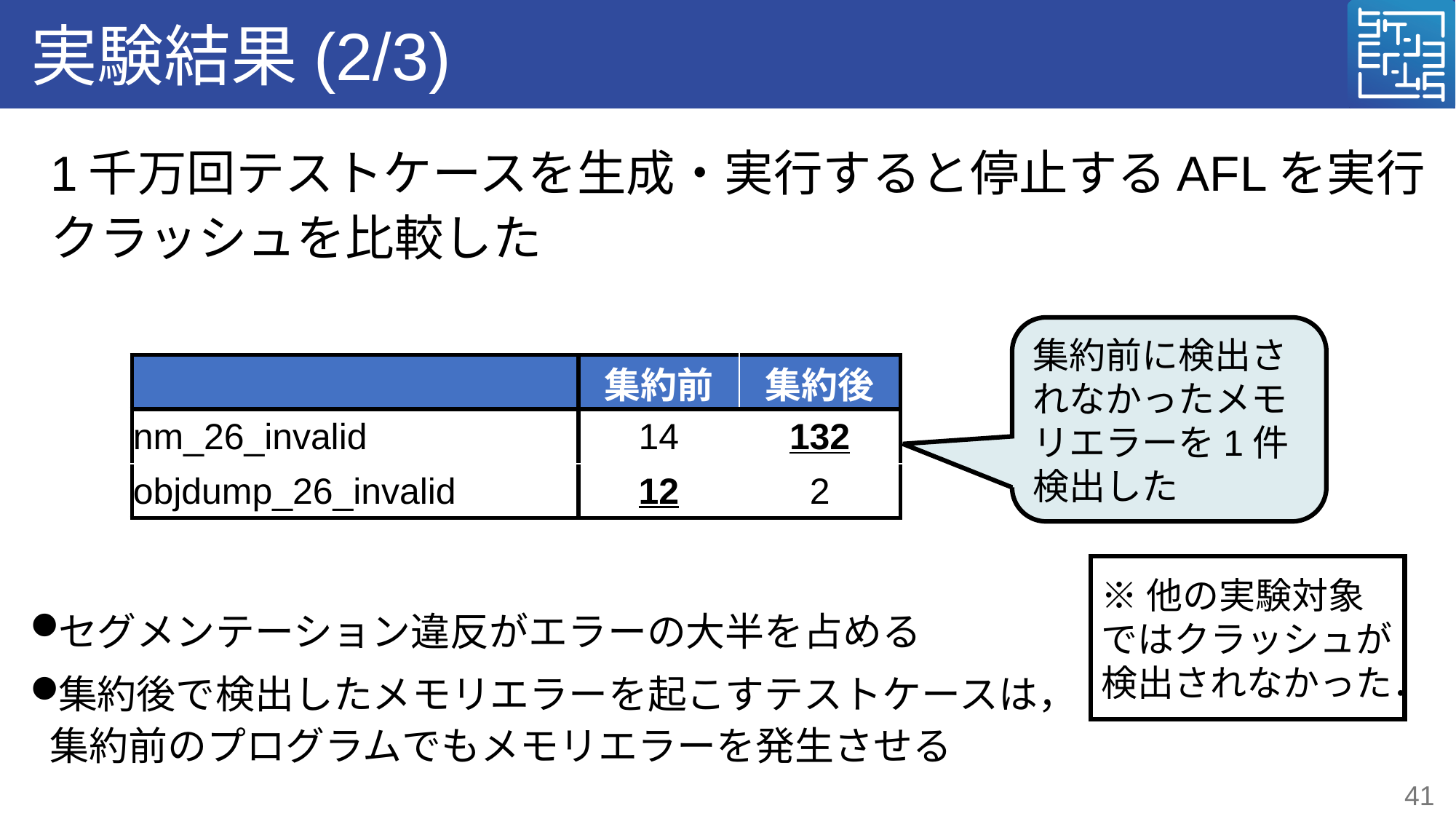

# 実験結果(2/3)
1千万回テストケースを生成・実行すると停止するAFLを実行
クラッシュを比較した
集約前に検出されなかったメモリエラーを1件検出した
|  | 集約前 | 集約後 |
| --- | --- | --- |
| nm\_26\_invalid | 14 | 132 |
| objdump\_26\_invalid | 12 | 2 |
※他の実験対象ではクラッシュが検出されなかった．
セグメンテーション違反がエラーの大半を占める
集約後で検出したメモリエラーを起こすテストケースは，集約前のプログラムでもメモリエラーを発生させる
41